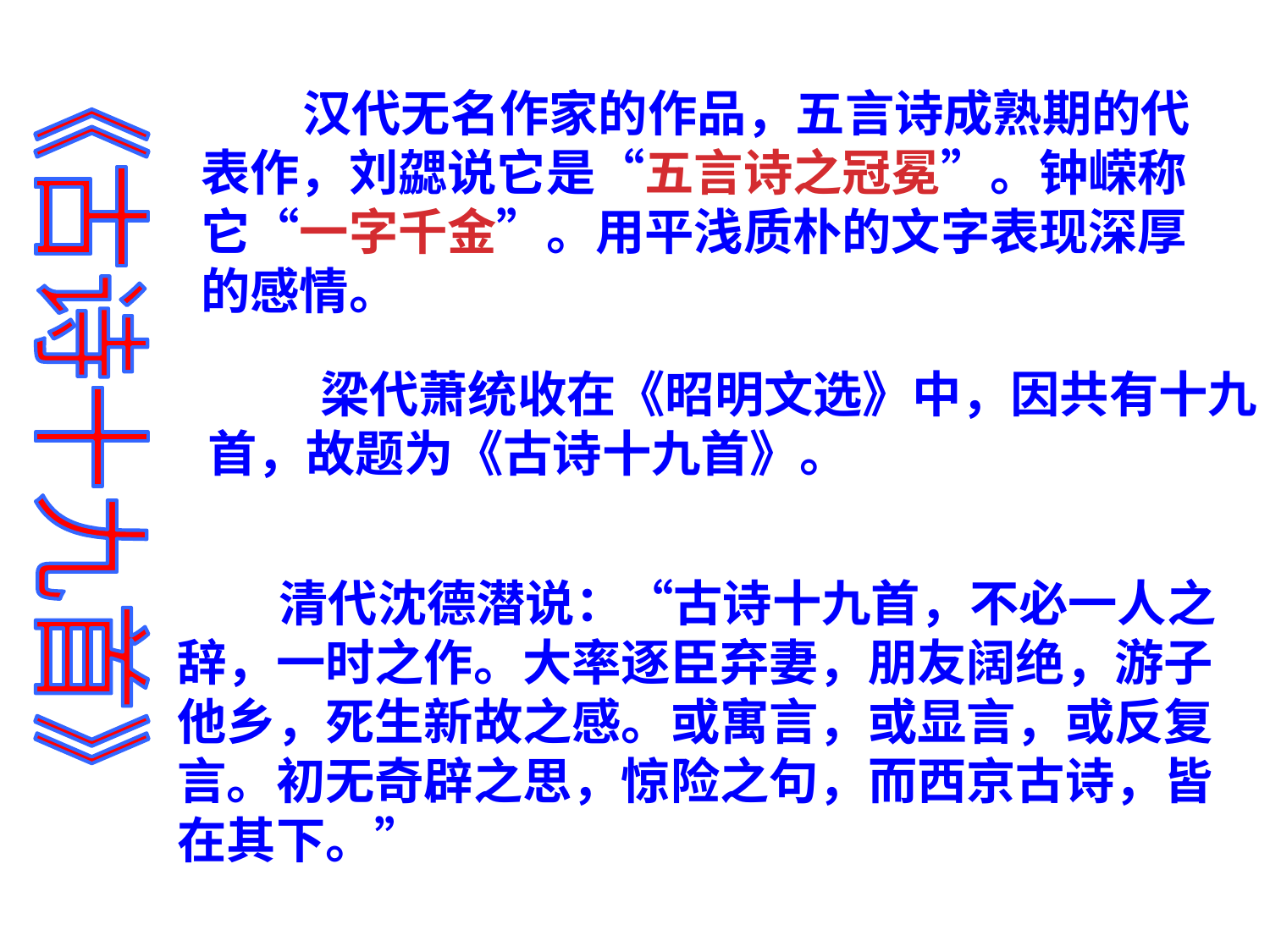

汉代无名作家的作品，五言诗成熟期的代表作，刘勰说它是“五言诗之冠冕”。钟嵘称它“一字千金”。用平浅质朴的文字表现深厚的感情。
         梁代萧统收在《昭明文选》中，因共有十九首，故题为《古诗十九首》。
《古诗十九首》
        清代沈德潜说：“古诗十九首，不必一人之辞，一时之作。大率逐臣弃妻，朋友阔绝，游子他乡，死生新故之感。或寓言，或显言，或反复言。初无奇辟之思，惊险之句，而西京古诗，皆在其下。”